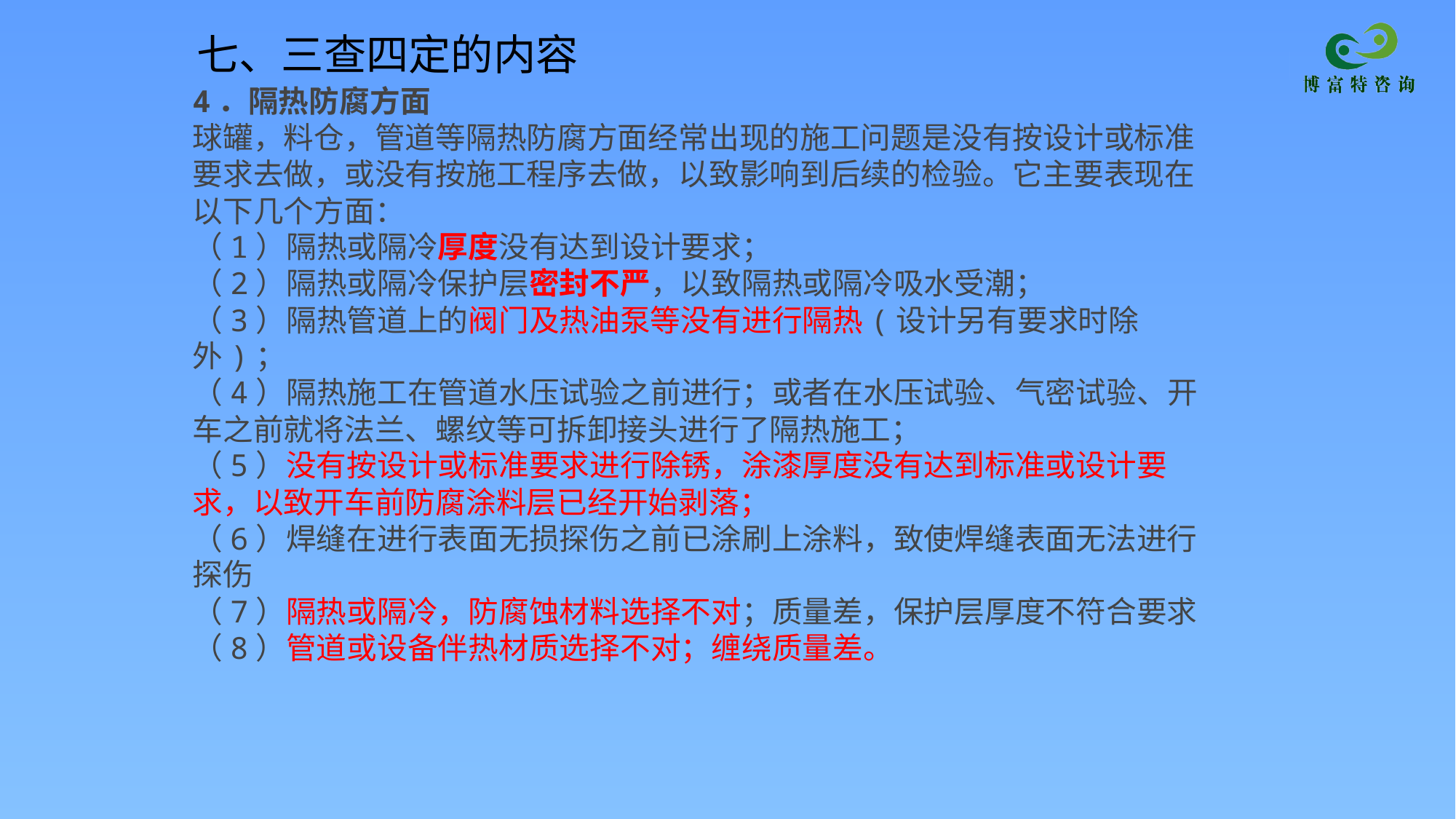

七、三查四定的内容
4．隔热防腐方面
球罐，料仓，管道等隔热防腐方面经常出现的施工问题是没有按设计或标准要求去做，或没有按施工程序去做，以致影响到后续的检验。它主要表现在以下几个方面：
（1）隔热或隔冷厚度没有达到设计要求；
（2）隔热或隔冷保护层密封不严，以致隔热或隔冷吸水受潮；
（3）隔热管道上的阀门及热油泵等没有进行隔热(设计另有要求时除外)；
（4）隔热施工在管道水压试验之前进行；或者在水压试验、气密试验、开车之前就将法兰、螺纹等可拆卸接头进行了隔热施工；
（5）没有按设计或标准要求进行除锈，涂漆厚度没有达到标准或设计要求，以致开车前防腐涂料层已经开始剥落；
（6）焊缝在进行表面无损探伤之前已涂刷上涂料，致使焊缝表面无法进行探伤
（7）隔热或隔冷，防腐蚀材料选择不对；质量差，保护层厚度不符合要求
（8）管道或设备伴热材质选择不对；缠绕质量差。